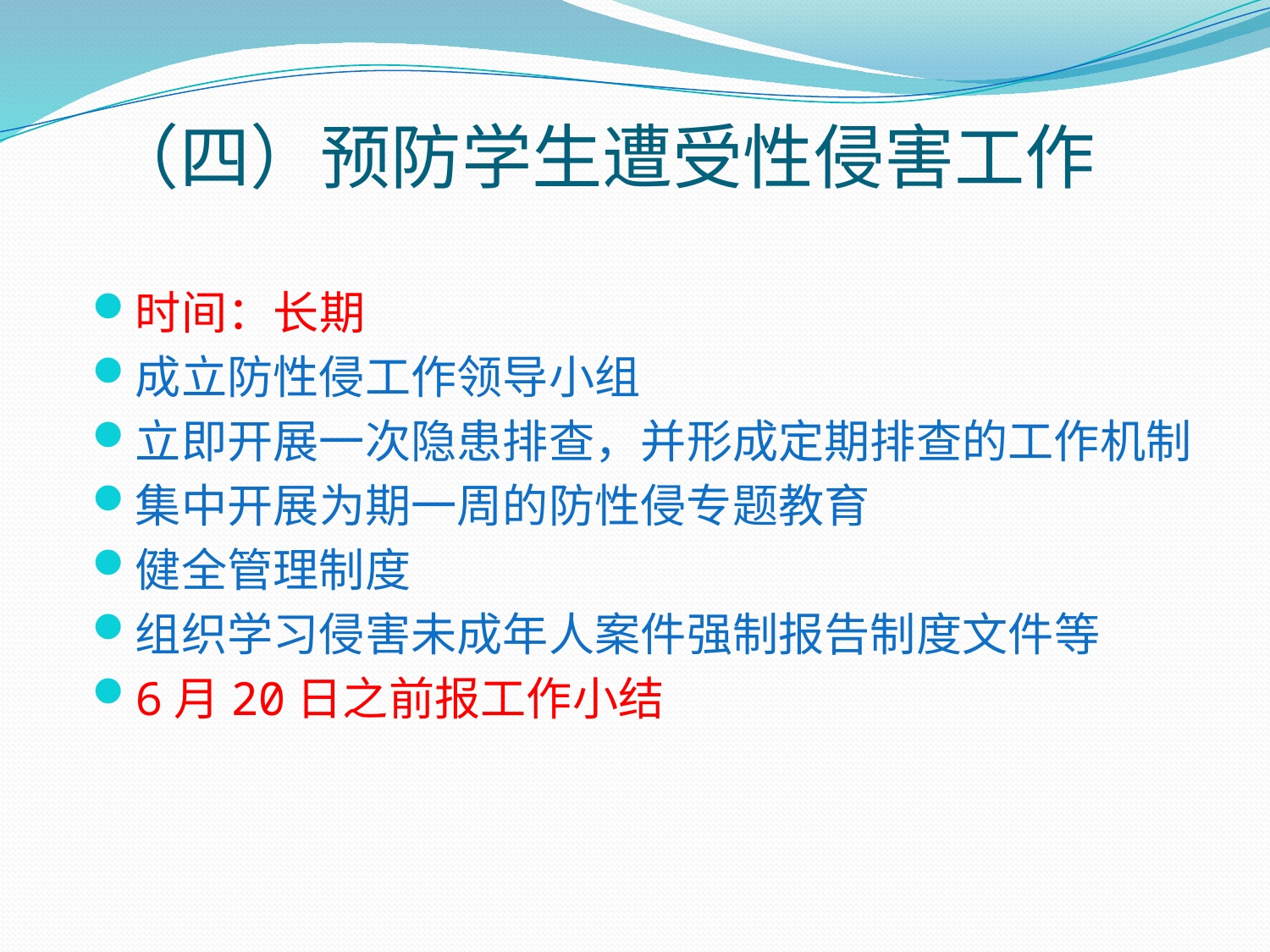

# （四）预防学生遭受性侵害工作
时间：长期
成立防性侵工作领导小组
立即开展一次隐患排查，并形成定期排查的工作机制
集中开展为期一周的防性侵专题教育
健全管理制度
组织学习侵害未成年人案件强制报告制度文件等
6月20日之前报工作小结